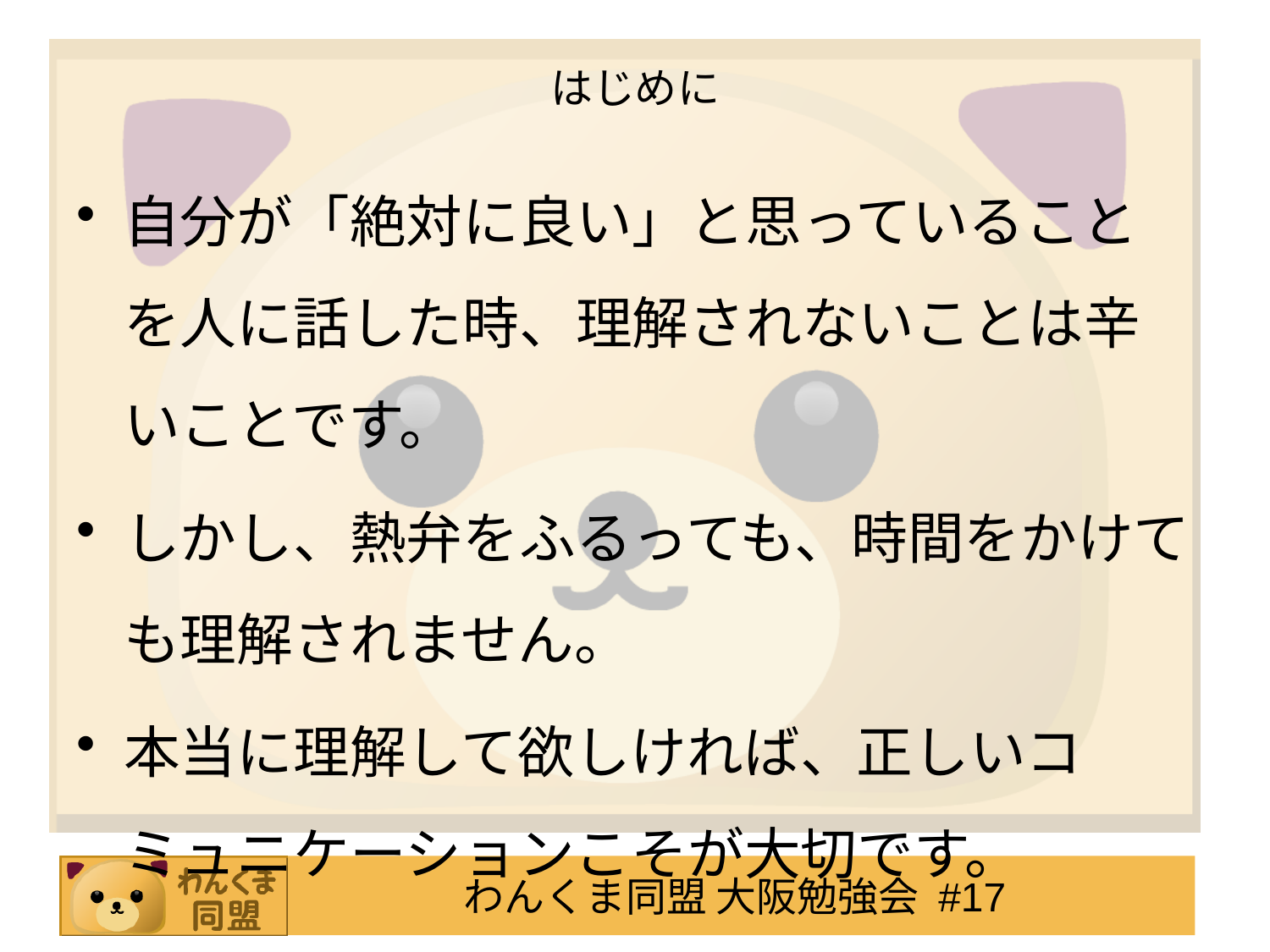

# はじめに
自分が「絶対に良い」と思っていることを人に話した時、理解されないことは辛いことです。
しかし、熱弁をふるっても、時間をかけても理解されません。
本当に理解して欲しければ、正しいコミュニケーションこそが大切です。